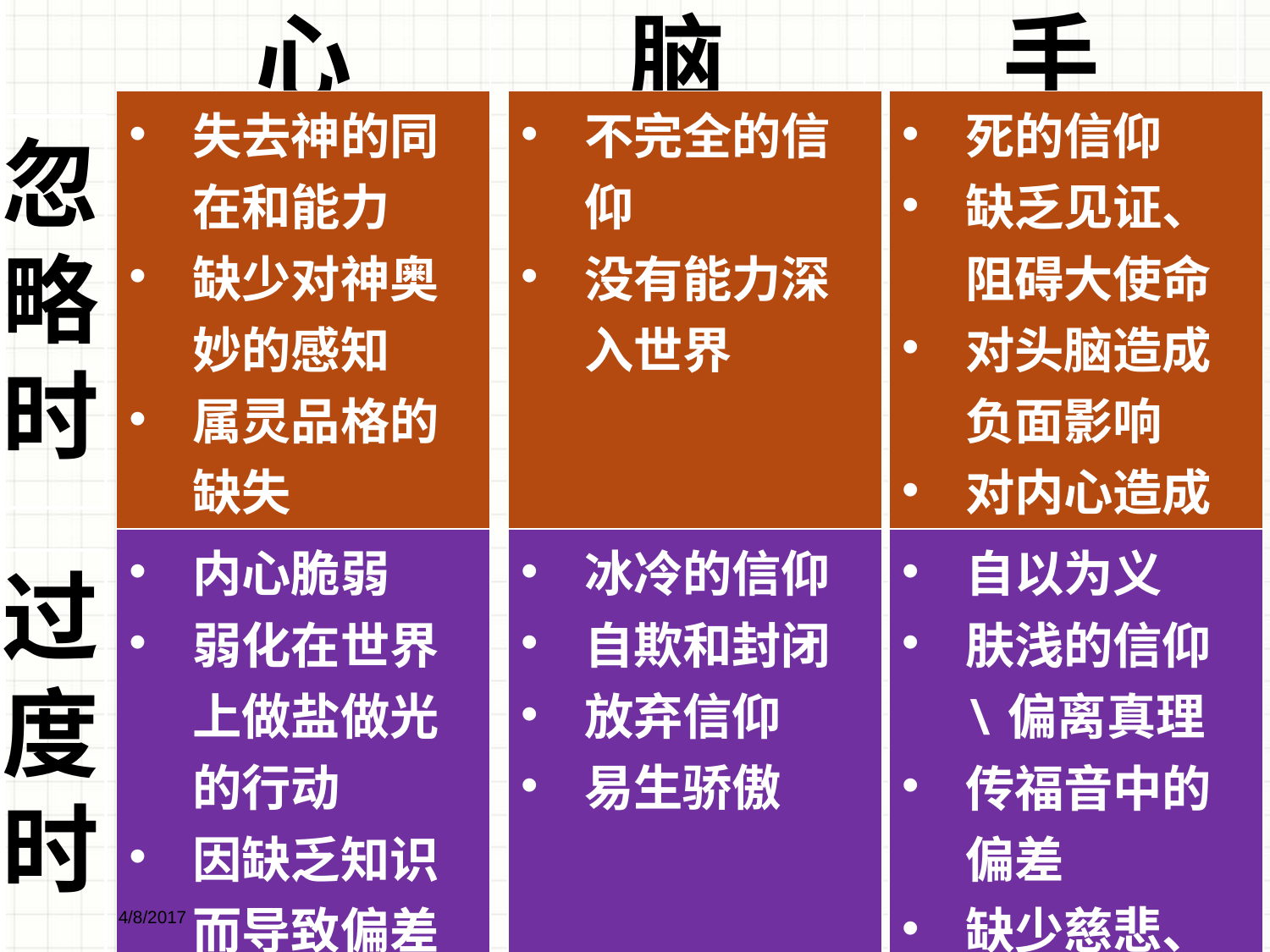

| 心 | 脑 | 手 |
| --- | --- | --- |
| 失去神的同在和能力 缺少对神奥妙的感知 属灵品格的缺失 理解力缺失 |
| --- |
| 不完全的信仰 没有能力深入世界 |
| --- |
| 死的信仰 缺乏见证、阻碍大使命 对头脑造成负面影响 对内心造成负面影响 |
| --- |
忽略时
| 内心脆弱 弱化在世界上做盐做光的行动 因缺乏知识而导致偏差 |
| --- |
| 冰冷的信仰 自欺和封闭 放弃信仰 易生骄傲 |
| --- |
| 自以为义 肤浅的信仰\偏离真理 传福音中的偏差 缺少慈悲、怜悯等品格 |
| --- |
过度时
4/8/2017